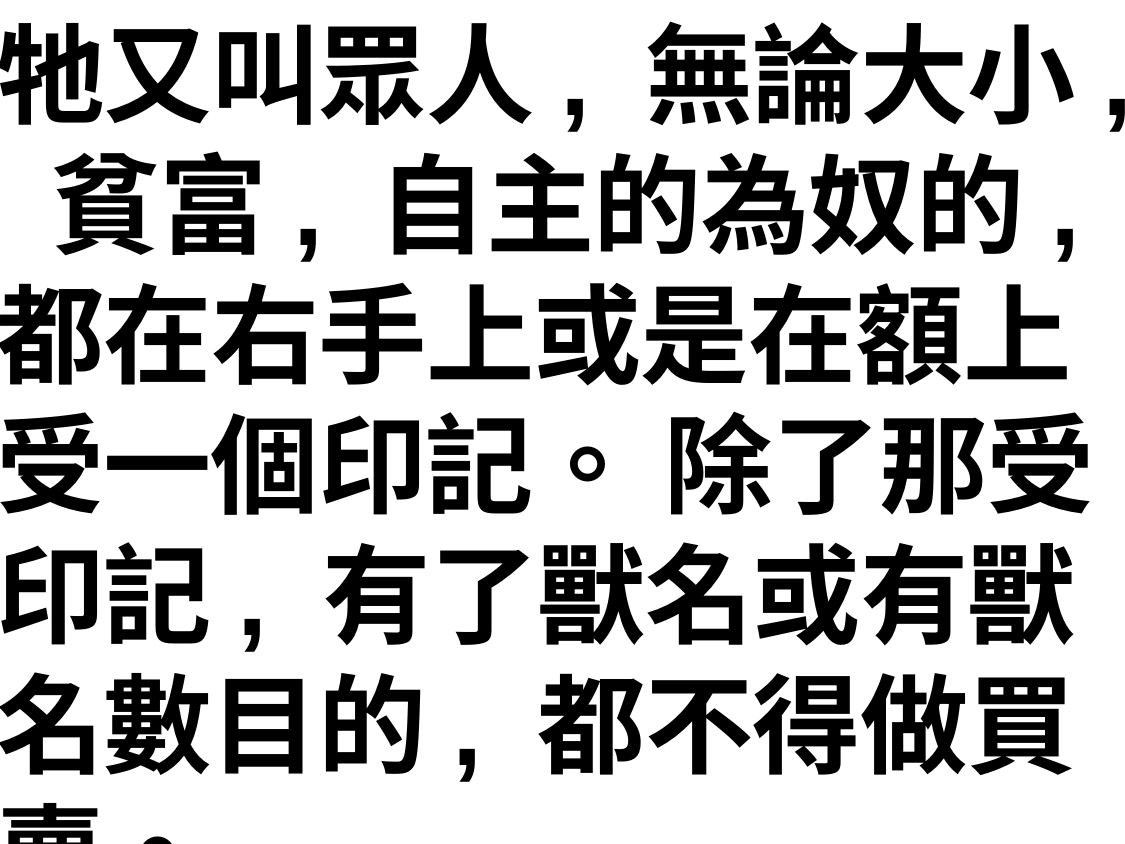

牠又叫眾人, 無論大小, 貧富, 自主的為奴的, 都在右手上或是在額上受一個印記。 除了那受印記, 有了獸名或有獸名數目的, 都不得做買賣。